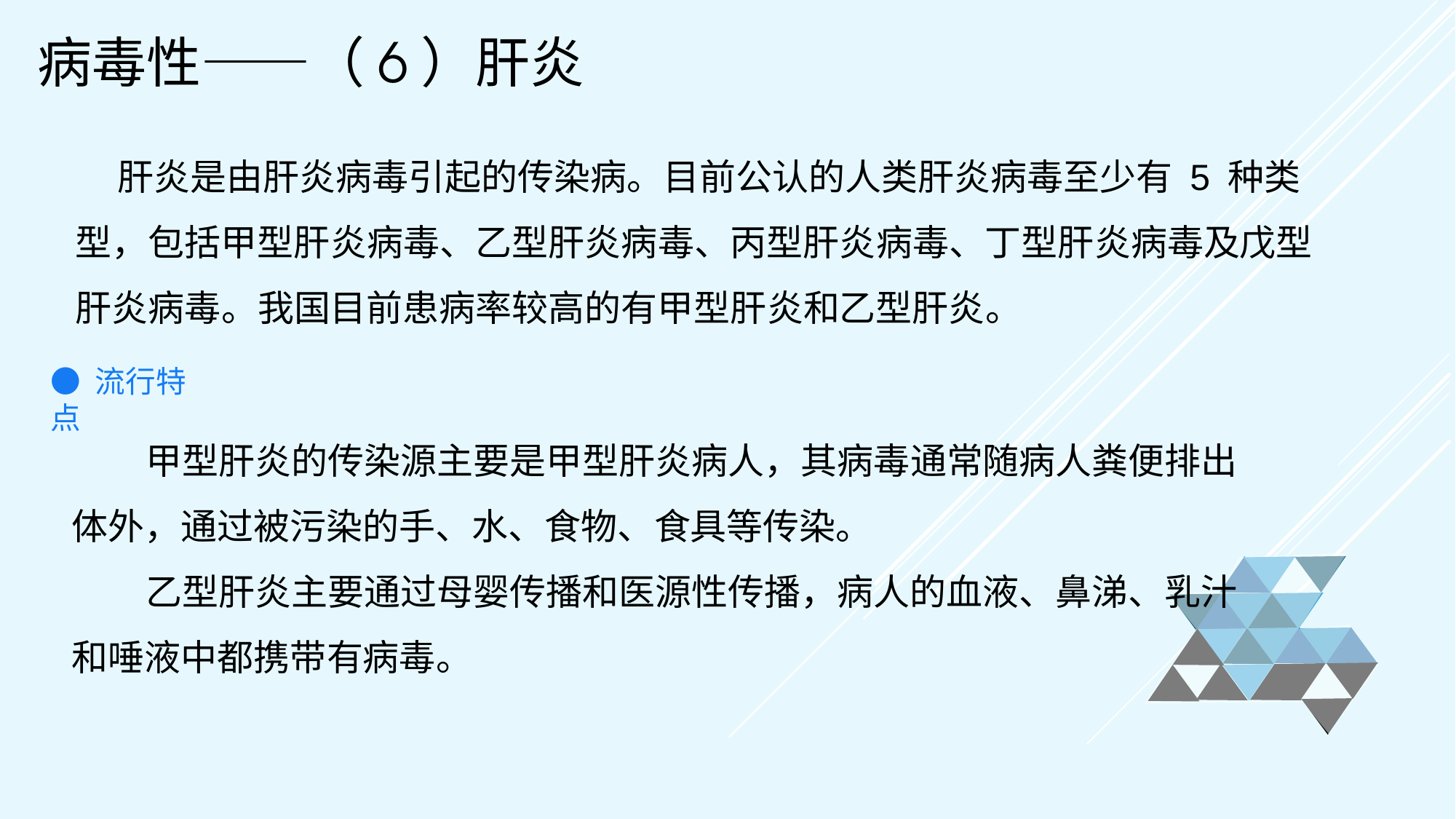

# 病毒性——（6）肝炎
    肝炎是由肝炎病毒引起的传染病。目前公认的人类肝炎病毒至少有 5 种类型，包括甲型肝炎病毒、乙型肝炎病毒、丙型肝炎病毒、丁型肝炎病毒及戊型肝炎病毒。我国目前患病率较高的有甲型肝炎和乙型肝炎。
● 流行特点
        甲型肝炎的传染源主要是甲型肝炎病人，其病毒通常随病人粪便排出体外，通过被污染的手、水、食物、食具等传染。
        乙型肝炎主要通过母婴传播和医源性传播，病人的血液、鼻涕、乳汁和唾液中都携带有病毒。